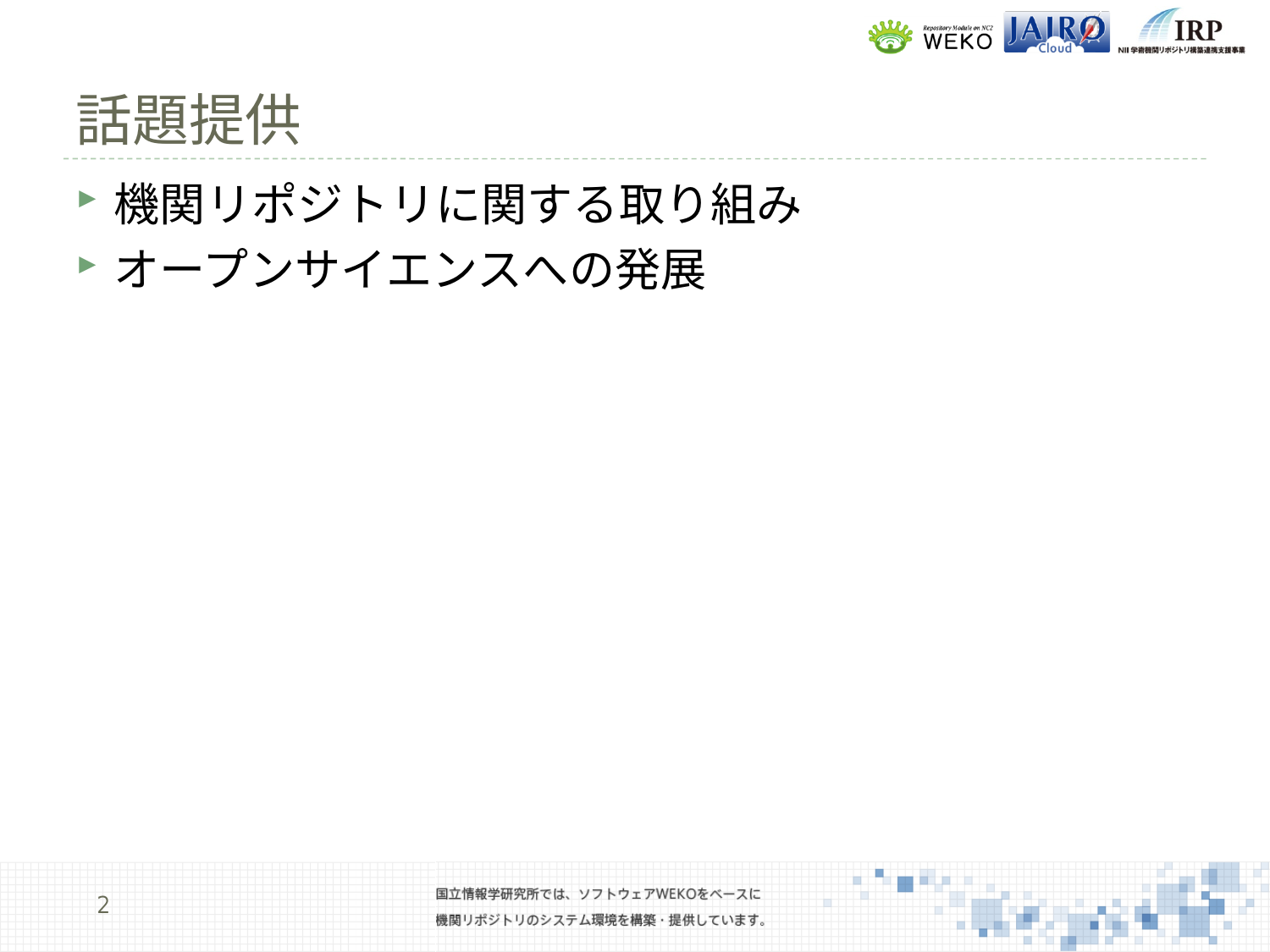

# 話題提供
機関リポジトリに関する取り組み
オープンサイエンスへの発展
2